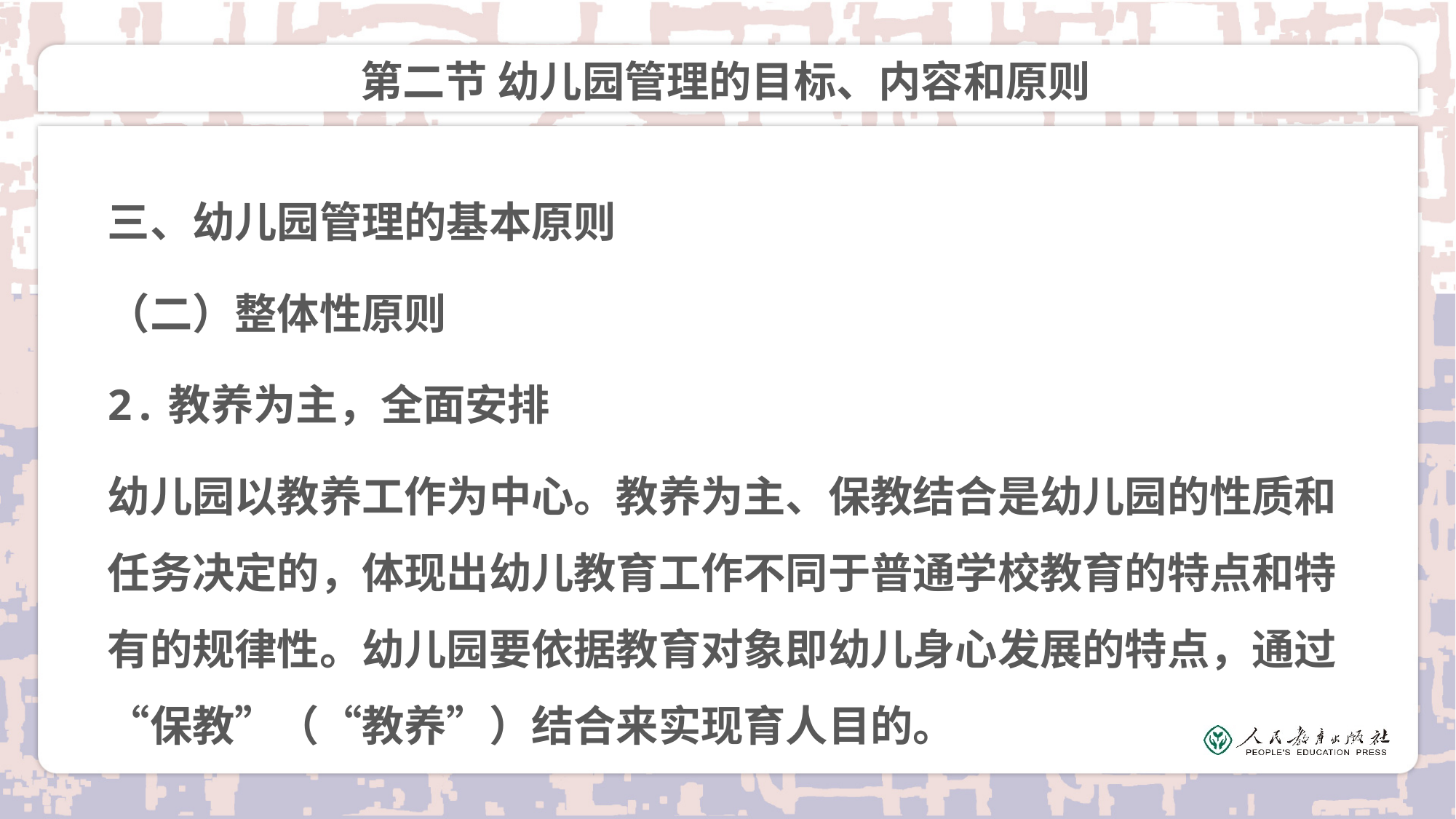

# 第二节 幼儿园管理的目标、内容和原则
三、幼儿园管理的基本原则
（二）整体性原则
2.教养为主，全面安排
幼儿园以教养工作为中心。教养为主、保教结合是幼儿园的性质和任务决定的，体现出幼儿教育工作不同于普通学校教育的特点和特有的规律性。幼儿园要依据教育对象即幼儿身心发展的特点，通过“保教”（“教养”）结合来实现育人目的。